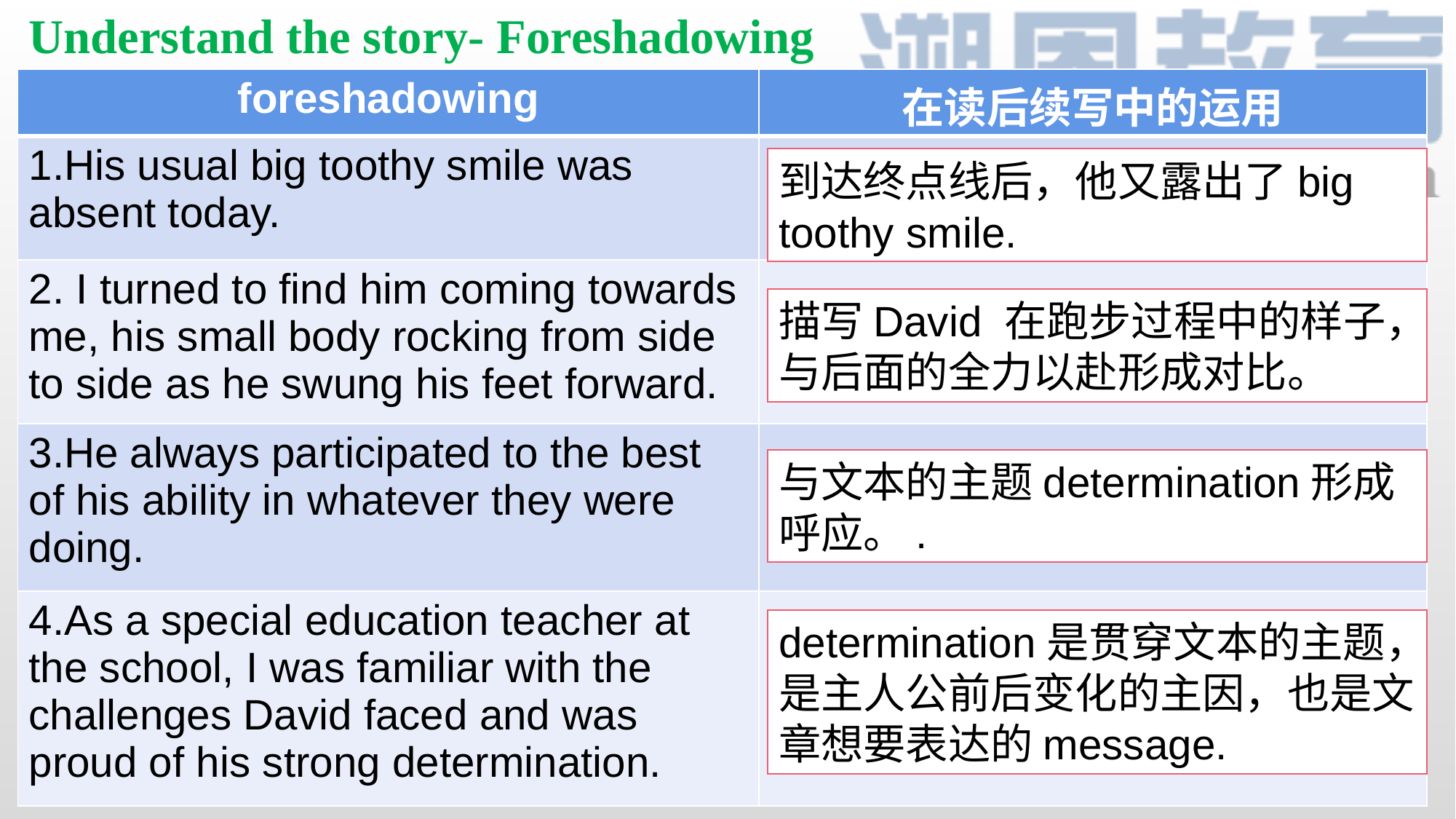

Understand the story- Foreshadowing
| foreshadowing | 在读后续写中的运用 |
| --- | --- |
| 1.His usual big toothy smile was absent today. |  |
| 2. I turned to find him coming towards me, his small body rocking from side to side as he swung his feet forward. |  |
| 3.He always participated to the best of his ability in whatever they were doing. |  |
| 4.As a special education teacher at the school, I was familiar with the challenges David faced and was proud of his strong determination. |  |
到达终点线后，他又露出了big toothy smile.
描写David 在跑步过程中的样子，与后面的全力以赴形成对比。
与文本的主题determination形成呼应。.
determination是贯穿文本的主题，是主人公前后变化的主因，也是文章想要表达的message.